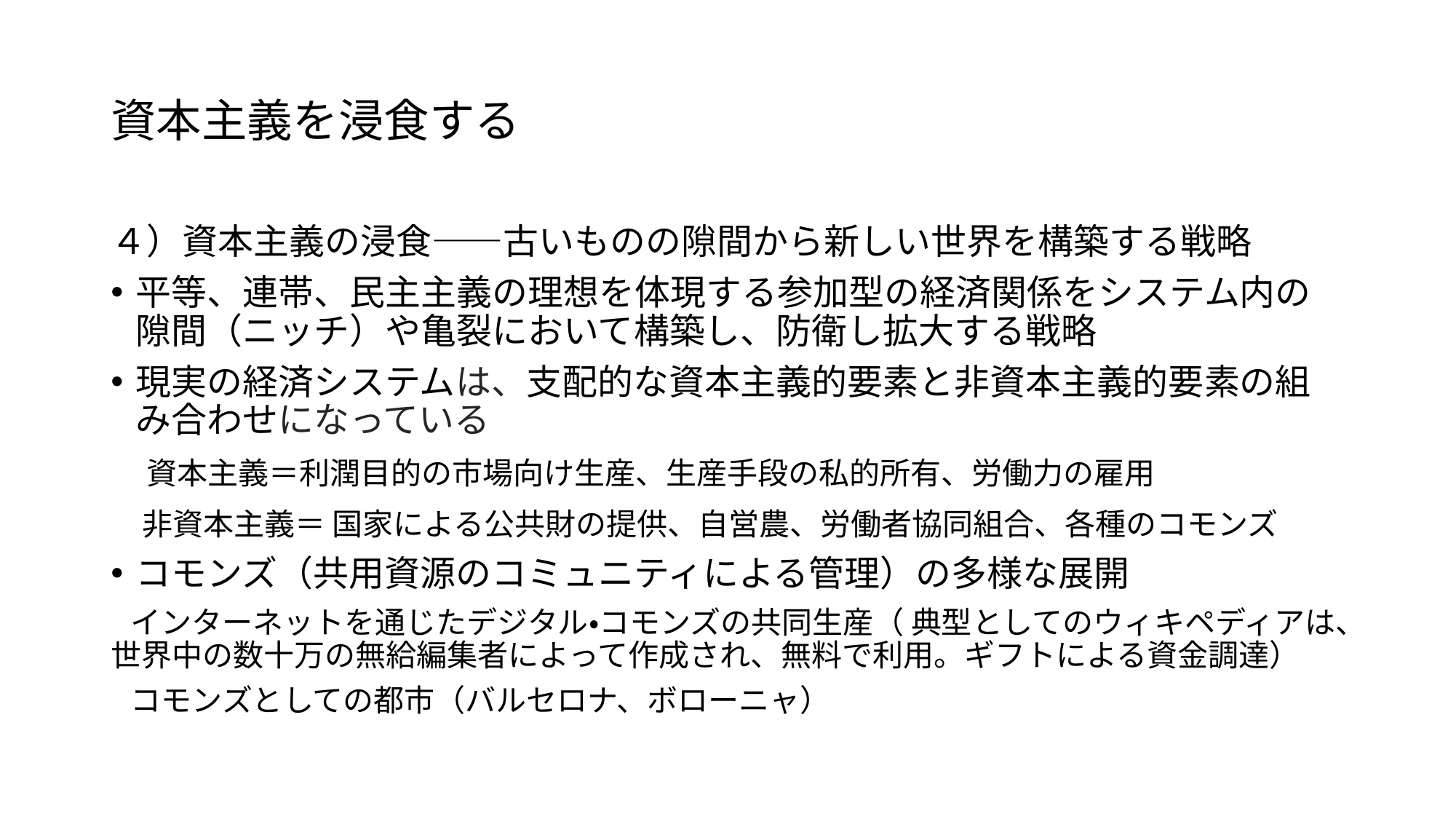

# 資本主義を浸食する
４）資本主義の浸食――古いものの隙間から新しい世界を構築する戦略
平等、連帯、民主主義の理想を体現する参加型の経済関係をシステム内の隙間（ニッチ）や亀裂において構築し、防衛し拡大する戦略
現実の経済システムは、支配的な資本主義的要素と非資本主義的要素の組み合わせになっている
　資本主義＝利潤目的の市場向け生産、生産手段の私的所有、労働力の雇用
   非資本主義＝ 国家による公共財の提供、自営農、労働者協同組合、各種のコモンズ
コモンズ（共用資源のコミュニティによる管理）の多様な展開
  インターネットを通じたデジタル・コモンズの共同生産（ 典型としてのウィキペディアは、世界中の数十万の無給編集者によって作成され、無料で利用。ギフトによる資金調達）
  コモンズとしての都市（バルセロナ、ボローニャ）